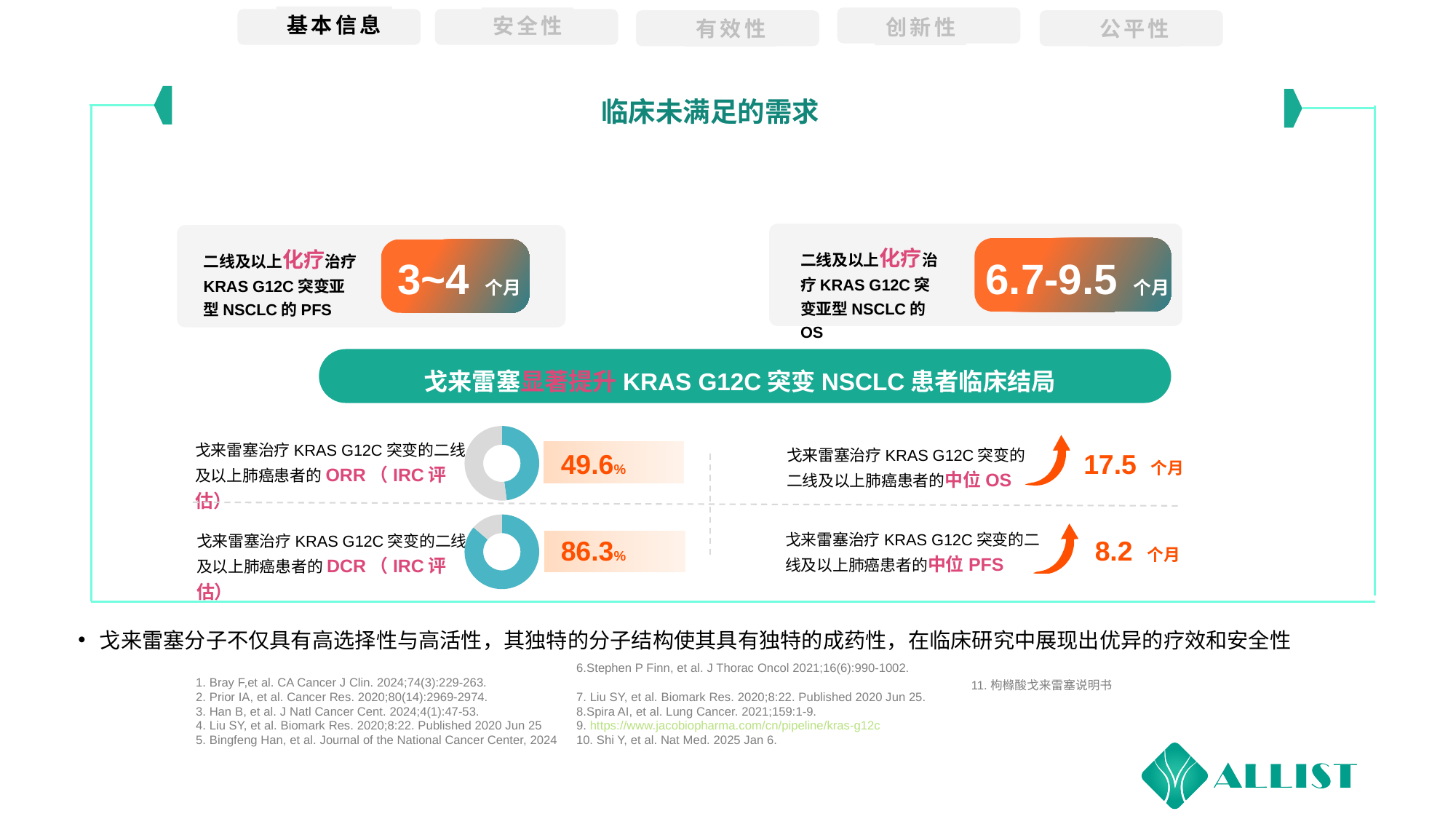

基本信息

安全性

创新性

有效性
公平性

临床未满足的需求

二线及以上化疗治疗KRAS G12C突变亚型NSCLC的OS
二线及以上化疗治疗KRAS G12C突变亚型NSCLC的PFS

3~4 个月
6.7-9.5 个月

戈来雷塞显著提升KRAS G12C突变NSCLC患者临床结局

### Chart

| Category | 销售额 |
|---|---|
| 第一季度 | 47.9 |
| 第二季度 | 52.1 |
戈来雷塞治疗KRAS G12C突变的二线及以上肺癌患者的ORR（IRC评估）
戈来雷塞治疗KRAS G12C突变的二线及以上肺癌患者的中位OS

49.6%
17.5 个月

### Chart

| Category | 销售额 |
|---|---|
| 第一季度 | 86.3 |
| 第二季度 | 13.700000000000003 |
戈来雷塞治疗KRAS G12C突变的二线及以上肺癌患者的中位PFS
戈来雷塞治疗KRAS G12C突变的二线及以上肺癌患者的DCR（IRC评估）

86.3%
8.2 个月
戈来雷塞分子不仅具有高选择性与高活性，其独特的分子结构使其具有独特的成药性，在临床研究中展现出优异的疗效和安全性
1. Bray F,et al. CA Cancer J Clin. 2024;74(3):229-263.
2. Prior IA, et al. Cancer Res. 2020;80(14):2969-2974.
3. Han B, et al. J Natl Cancer Cent. 2024;4(1):47-53.
4. Liu SY, et al. Biomark Res. 2020;8:22. Published 2020 Jun 25
5. Bingfeng Han, et al. Journal of the National Cancer Center, 2024
6.Stephen P Finn​, et al. J Thorac Oncol 2021;16(6):990-1002.
7. Liu SY, et al. Biomark Res. 2020;8:22. Published 2020 Jun 25.
8.Spira AI, et al. Lung Cancer. 2021;159:1-9.
9. https://www.jacobiopharma.com/cn/pipeline/kras-g12c
10. Shi Y, et al. Nat Med. 2025 Jan 6.
11.枸橼酸戈来雷塞说明书